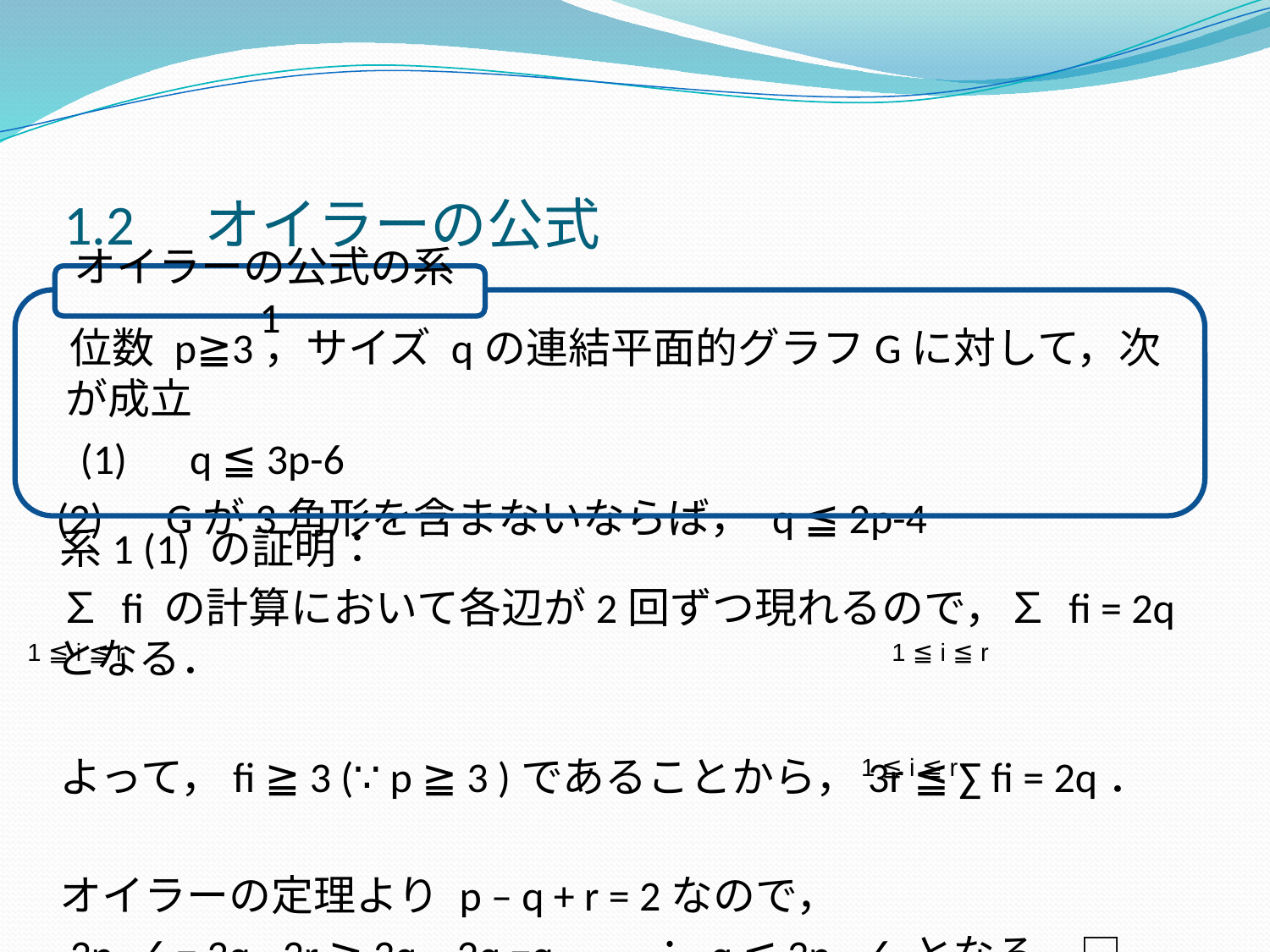

# 1.2　オイラーの公式

　位数 p≧3，サイズ qの連結平面的グラフGに対して，次が成立
　(1)　q ≦ 3p-6
   (2)　Gが3角形を含まないならば， q ≦ 2p-4

オイラーの公式の系1

　系1 (1) の証明：
　∑ fi の計算において各辺が2回ずつ現れるので，∑ fi = 2q となる．

　よって，fi ≧ 3 (∵ p ≧ 3 )であることから，3r ≦ ∑ fi = 2q．

　オイラーの定理より p – q + r = 2なので，
　3p - 6 = 3q - 3r ≧ 3q – 2q =q，　∴ q ≦ 3p – 6 となる．□

1 ≦ i ≦ r
1 ≦ i ≦ r
1 ≦ i ≦ r